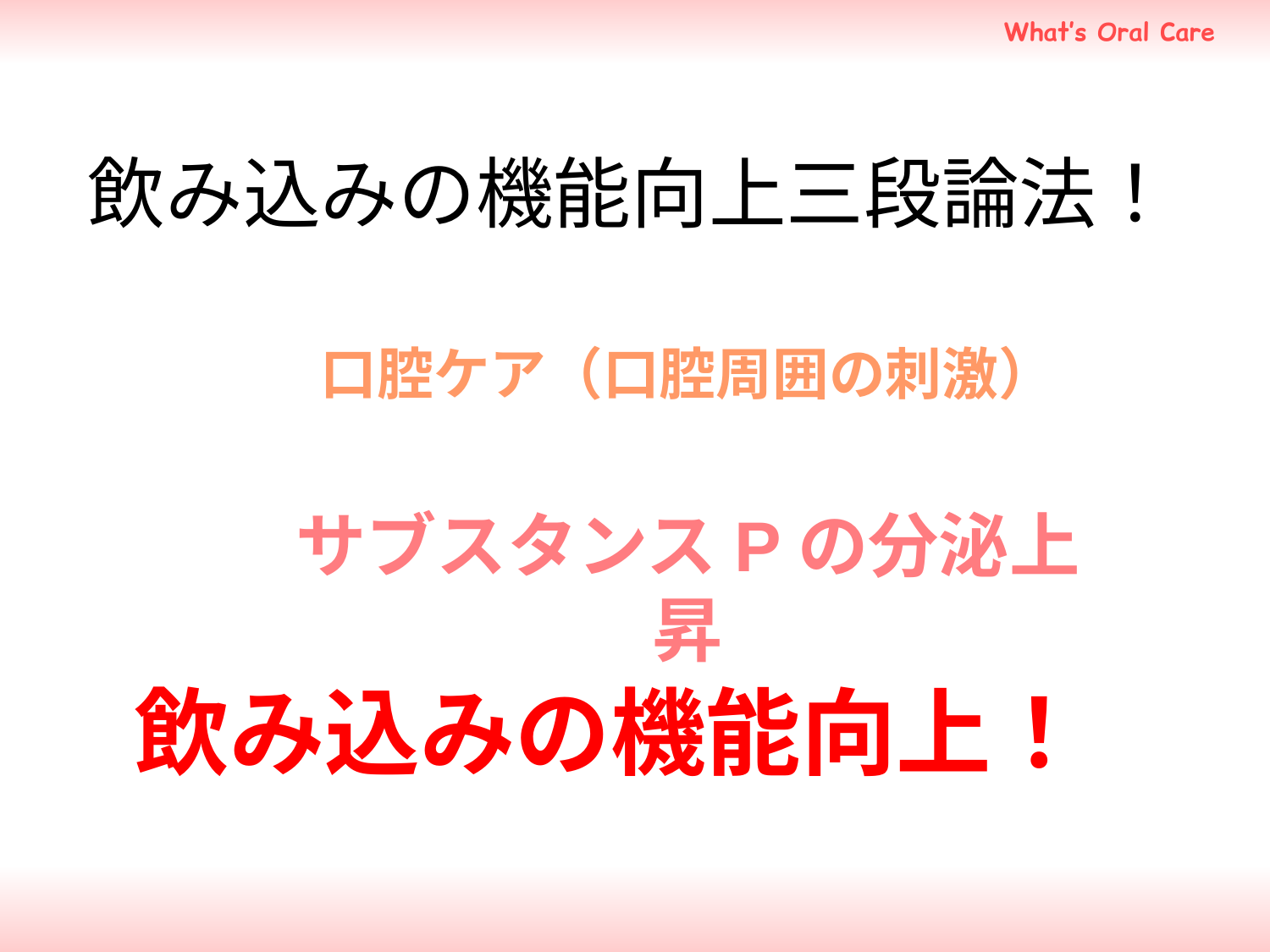

# 飲み込みの機能向上三段論法！
口腔ケア（口腔周囲の刺激）
サブスタンスPの分泌上昇
飲み込みの機能向上！